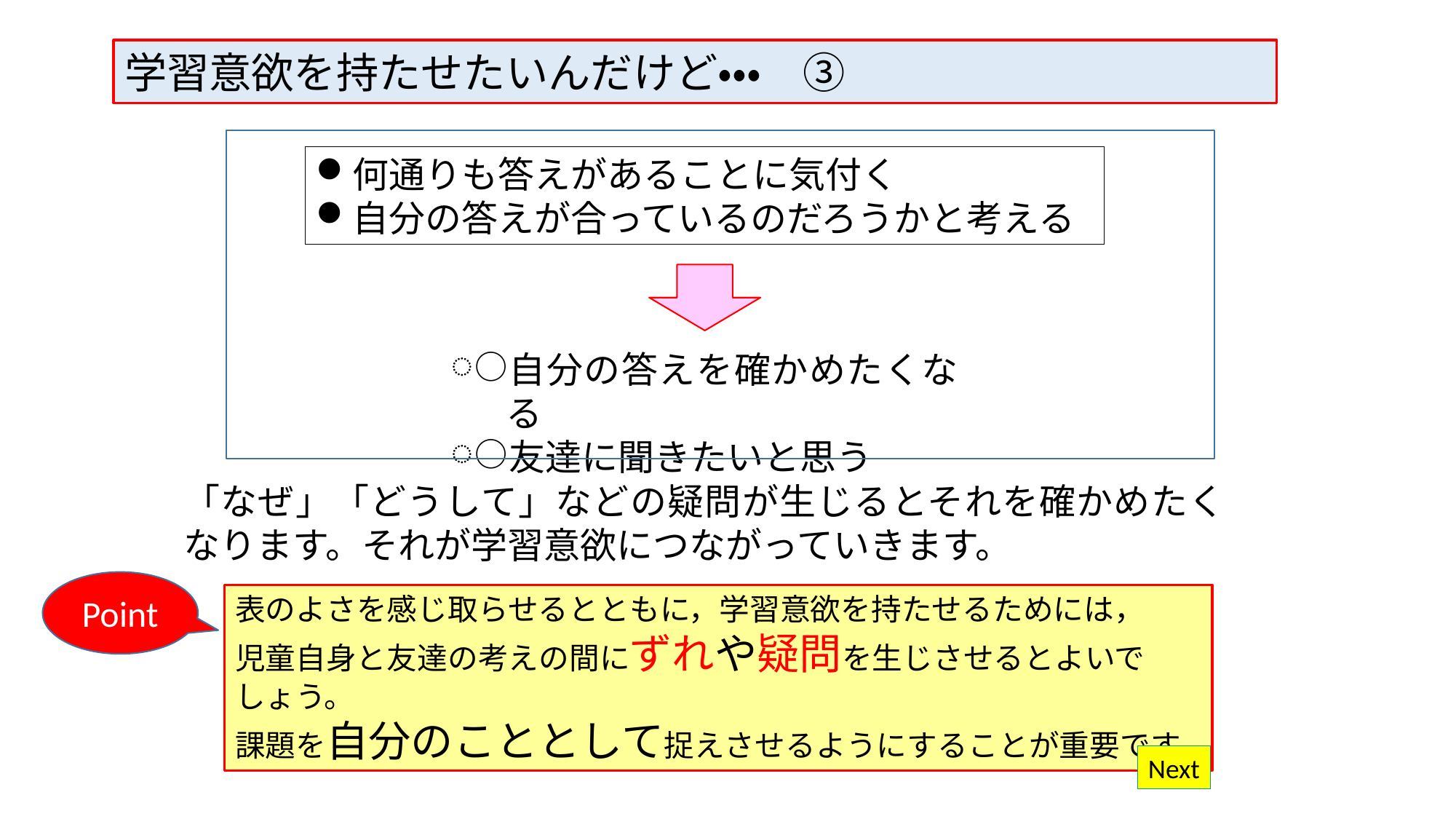

学習意欲を持たせたいんだけど・・・　③

何通りも答えがあることに気付く
自分の答えが合っているのだろうかと考える

自分の答えを確かめたくなる
友達に聞きたいと思う
「なぜ」「どうして」などの疑問が生じるとそれを確かめたくなります。それが学習意欲につながっていきます。
Point
表のよさを感じ取らせるとともに，学習意欲を持たせるためには，
児童自身と友達の考えの間にずれや疑問を生じさせるとよいでしょう。
課題を自分のこととして捉えさせるようにすることが重要です。
Next